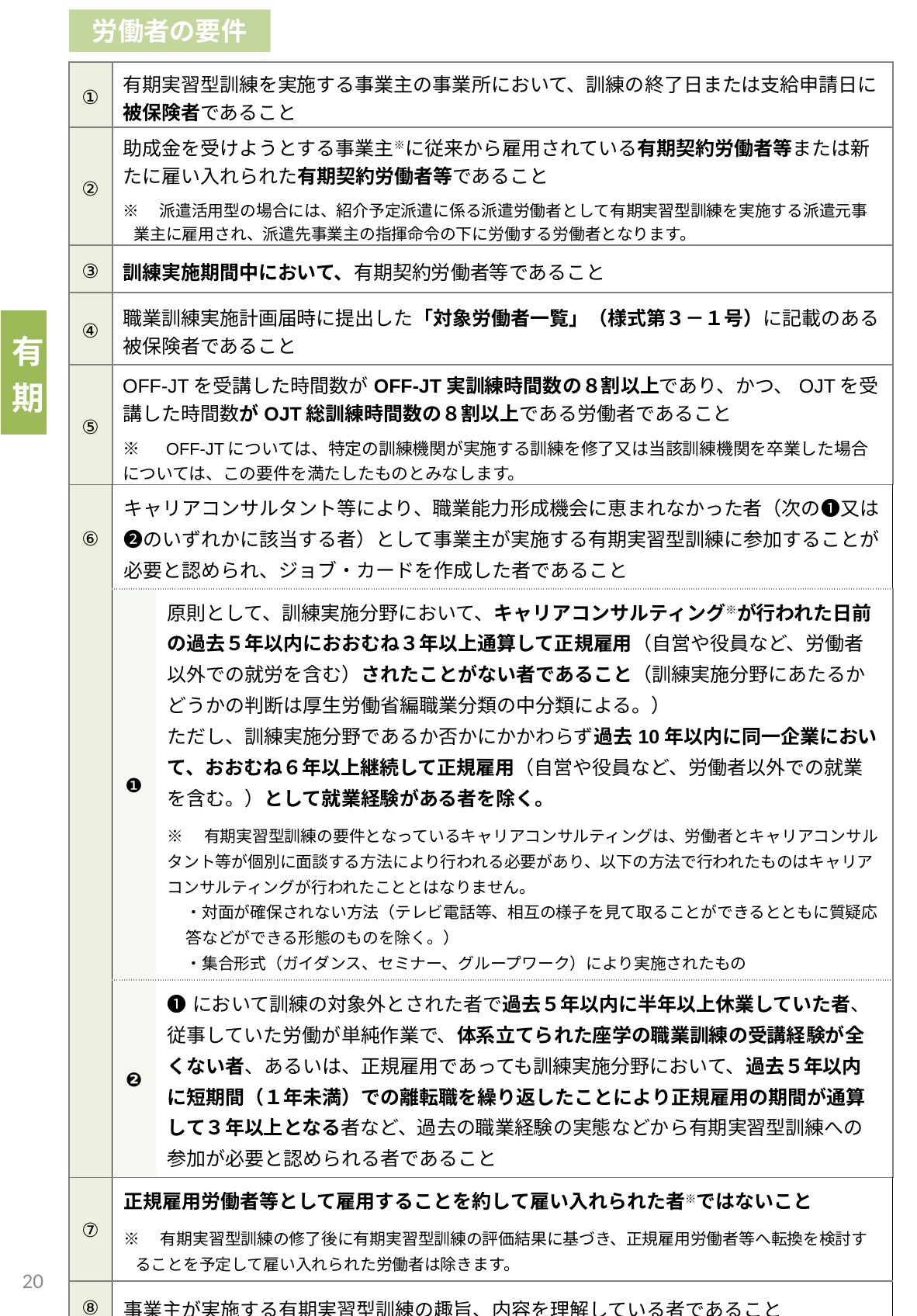

労働者の要件
| ① | 有期実習型訓練を実施する事業主の事業所において、訓練の終了日または支給申請日に被保険者であること |  |
| --- | --- | --- |
| ② | 助成金を受けようとする事業主※に従来から雇用されている有期契約労働者等または新たに雇い入れられた有期契約労働者等であること ※　派遣活用型の場合には、紹介予定派遣に係る派遣労働者として有期実習型訓練を実施する派遣元事業主に雇用され、派遣先事業主の指揮命令の下に労働する労働者となります。 |  |
| ③ | 訓練実施期間中において、有期契約労働者等であること |  |
| ④ | 職業訓練実施計画届時に提出した「対象労働者一覧」（様式第３－１号）に記載のある被保険者であること |  |
| ⑤ | OFF-JTを受講した時間数がOFF-JT実訓練時間数の８割以上であり、かつ、OJTを受講した時間数がOJT総訓練時間数の８割以上である労働者であること ※　OFF-JTについては、特定の訓練機関が実施する訓練を修了又は当該訓練機関を卒業した場合については、この要件を満たしたものとみなします。 |  |
| ⑥ | キャリアコンサルタント等により、職業能力形成機会に恵まれなかった者（次の❶又は❷のいずれかに該当する者）として事業主が実施する有期実習型訓練に参加することが必要と認められ、ジョブ・カードを作成した者であること |  |
|  | ❶ | 原則として、訓練実施分野において、キャリアコンサルティング※が行われた日前の過去５年以内におおむね３年以上通算して正規雇用（自営や役員など、労働者以外での就労を含む）されたことがない者であること（訓練実施分野にあたるかどうかの判断は厚生労働省編職業分類の中分類による。） ただし、訓練実施分野であるか否かにかかわらず過去10年以内に同一企業において、おおむね６年以上継続して正規雇用（自営や役員など、労働者以外での就業を含む。）として就業経験がある者を除く。 ※　有期実習型訓練の要件となっているキャリアコンサルティングは、労働者とキャリアコンサルタント等が個別に面談する方法により行われる必要があり、以下の方法で行われたものはキャリアコンサルティングが行われたこととはなりません。 ・対面が確保されない方法（テレビ電話等、相互の様子を見て取ることができるとともに質疑応答などができる形態のものを除く。） ・集合形式（ガイダンス、セミナー、グループワーク）により実施されたもの |
|  | ❷ | ❶において訓練の対象外とされた者で過去５年以内に半年以上休業していた者、従事していた労働が単純作業で、体系立てられた座学の職業訓練の受講経験が全くない者、あるいは、正規雇用であっても訓練実施分野において、過去５年以内に短期間（１年未満）での離転職を繰り返したことにより正規雇用の期間が通算して３年以上となる者など、過去の職業経験の実態などから有期実習型訓練への参加が必要と認められる者であること |
| ⑦ | 正規雇用労働者等として雇用することを約して雇い入れられた者※ではないこと ※　有期実習型訓練の修了後に有期実習型訓練の評価結果に基づき、正規雇用労働者等へ転換を検討することを予定して雇い入れられた労働者は除きます。 |  |
| ⑧ | 事業主が実施する有期実習型訓練の趣旨、内容を理解している者であること |  |
| ⑨ | ＜業務独占資格に係る業務（理美容等）を対象とした訓練である場合＞ 業務独占資格に係るOJTを実施する前までに、当該資格を有している者であること |  |
| 育成 |
| --- |
| 認定 |
| 有期 |
20